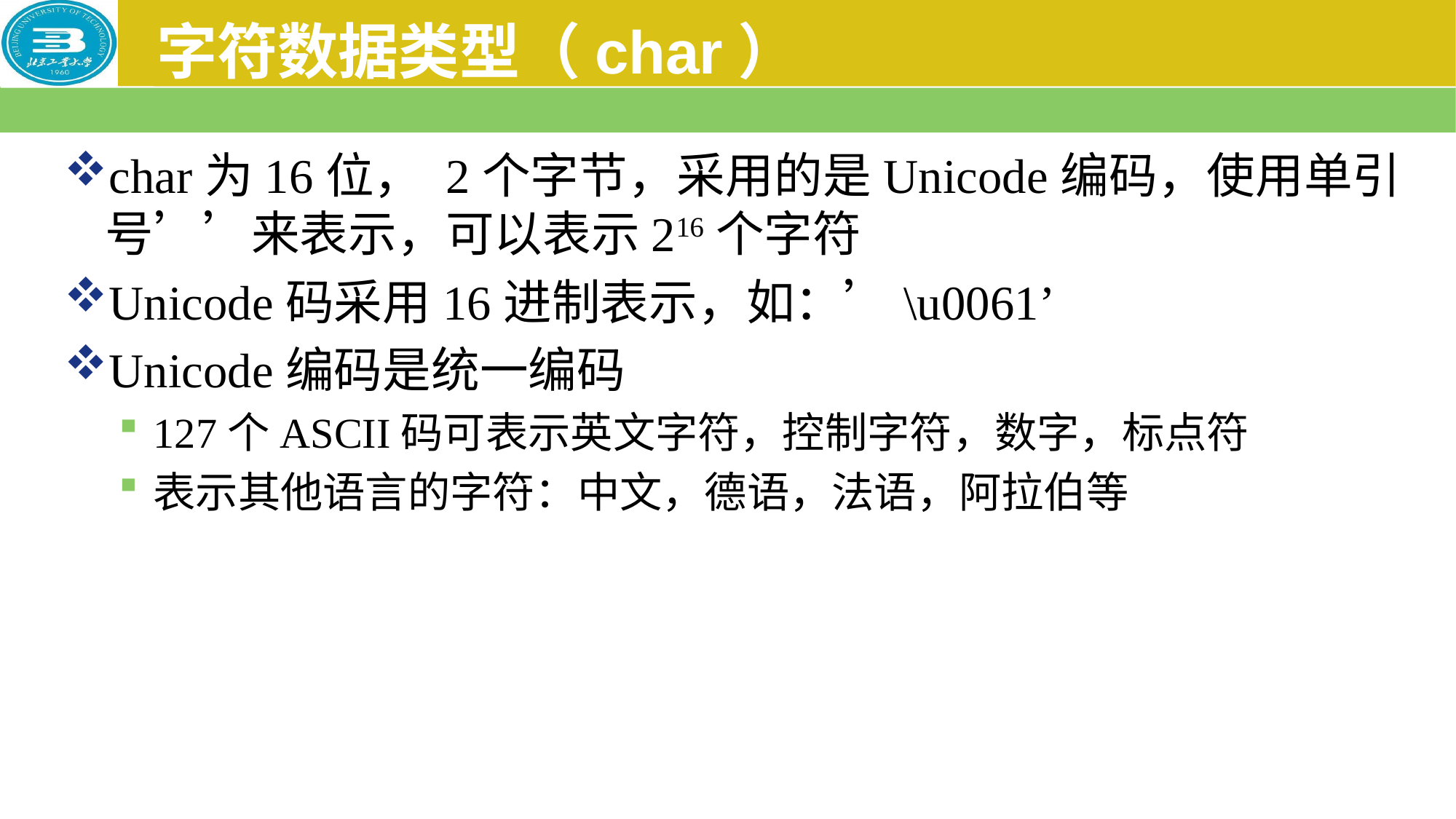

# 字符数据类型（char）
char为16位， 2个字节，采用的是Unicode编码，使用单引号’’来表示，可以表示216个字符
Unicode码采用16进制表示，如：’\u0061’
Unicode编码是统一编码
127个ASCII码可表示英文字符，控制字符，数字，标点符
表示其他语言的字符：中文，德语，法语，阿拉伯等